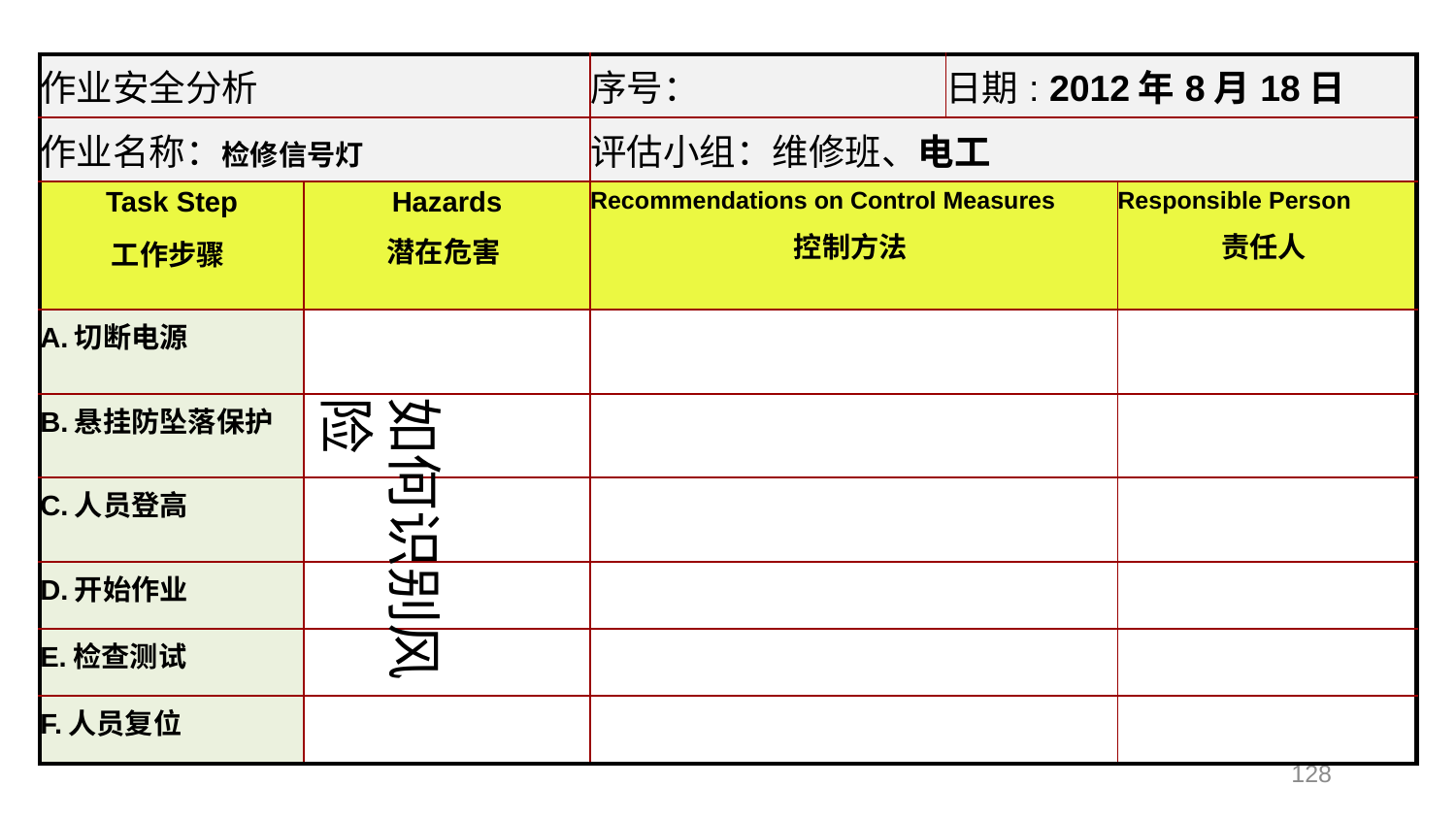

| 作业安全分析 |  | 序号： | 日期: 2012年8月18日 |  |
| --- | --- | --- | --- | --- |
| 作业名称：检修信号灯 |  | 评估小组：维修班、电工 |  |  |
| Task Step 工作步骤 | Hazards 潜在危害 | Recommendations on Control Measures 控制方法 |  | Responsible Person 责任人 |
| A.切断电源 |  |  |  |  |
| B.悬挂防坠落保护 |  |  |  |  |
| C.人员登高 |  |  |  |  |
| D.开始作业 |  |  |  |  |
| E.检查测试 |  |  |  |  |
| F.人员复位 |  |  |  |  |
如何识别风险
128